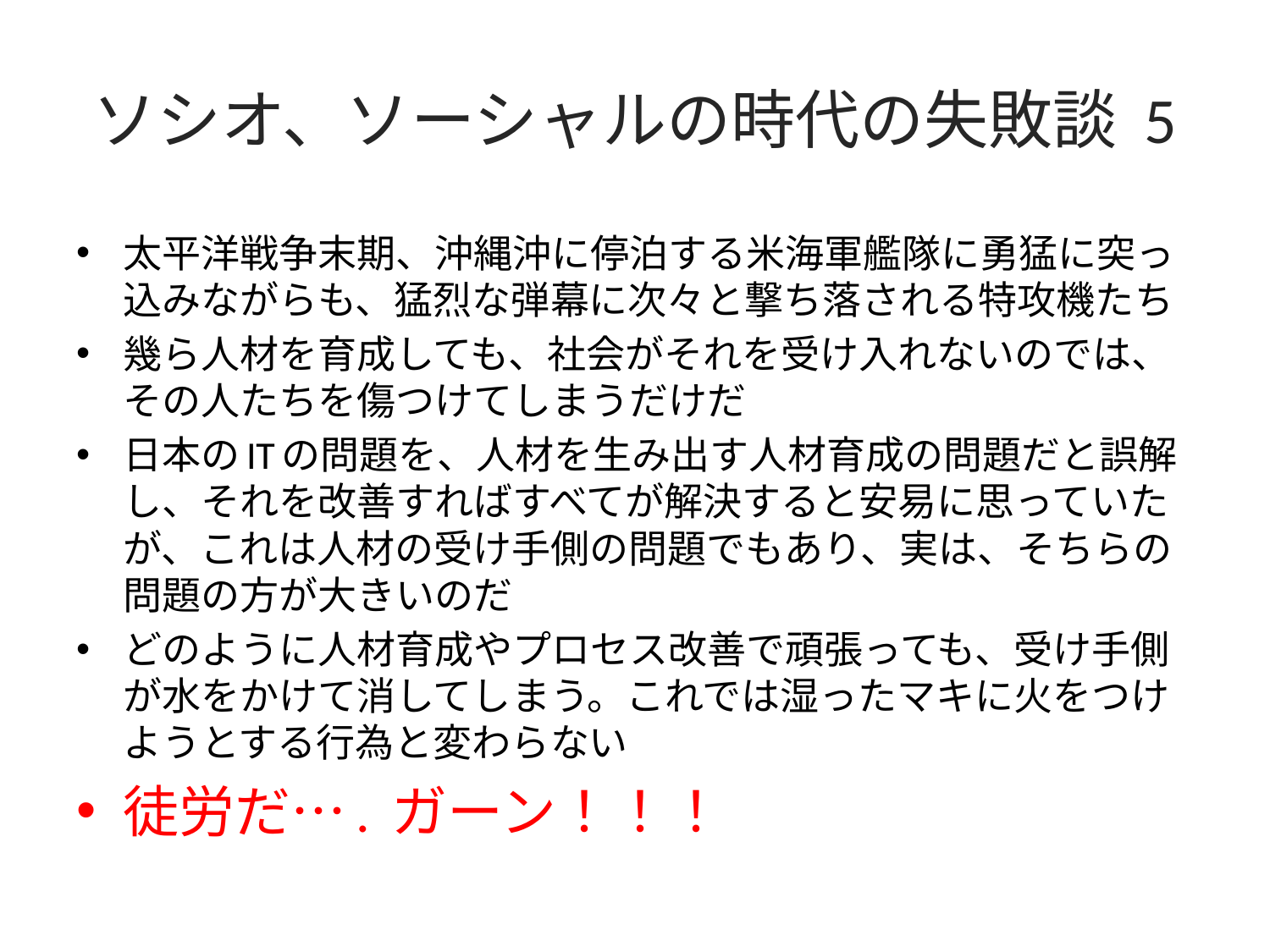

# ソシオ、ソーシャルの時代の失敗談 5
太平洋戦争末期、沖縄沖に停泊する米海軍艦隊に勇猛に突っ込みながらも、猛烈な弾幕に次々と撃ち落される特攻機たち
幾ら人材を育成しても、社会がそれを受け入れないのでは、その人たちを傷つけてしまうだけだ
日本のITの問題を、人材を生み出す人材育成の問題だと誤解し、それを改善すればすべてが解決すると安易に思っていたが、これは人材の受け手側の問題でもあり、実は、そちらの問題の方が大きいのだ
どのように人材育成やプロセス改善で頑張っても、受け手側が水をかけて消してしまう。これでは湿ったマキに火をつけようとする行為と変わらない
徒労だ…. ガーン！！！